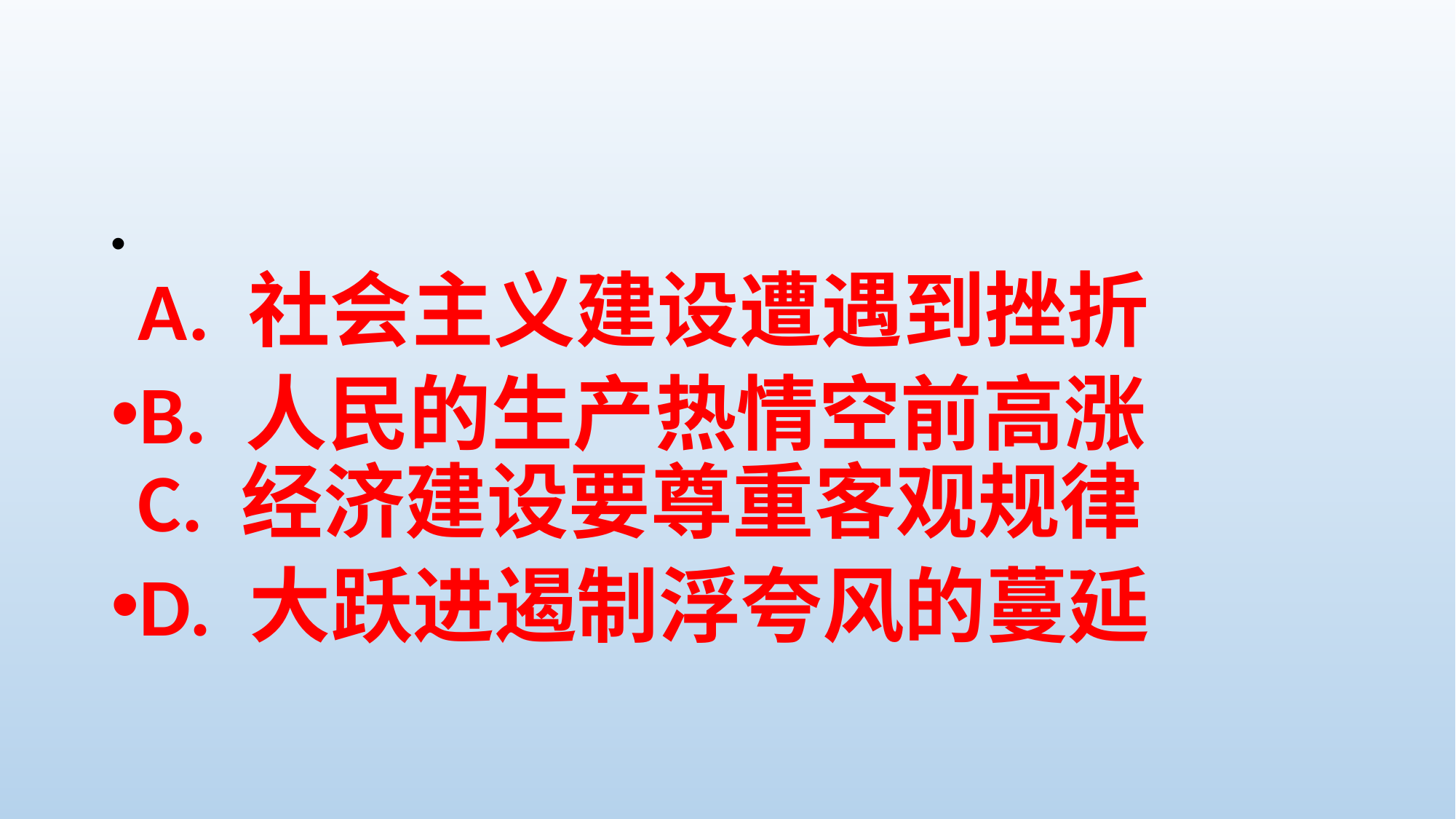

#
A. 社会主义建设遭遇到挫折
B. 人民的生产热情空前高涨
C. 经济建设要尊重客观规律
D. 大跃进遏制浮夸风的蔓延